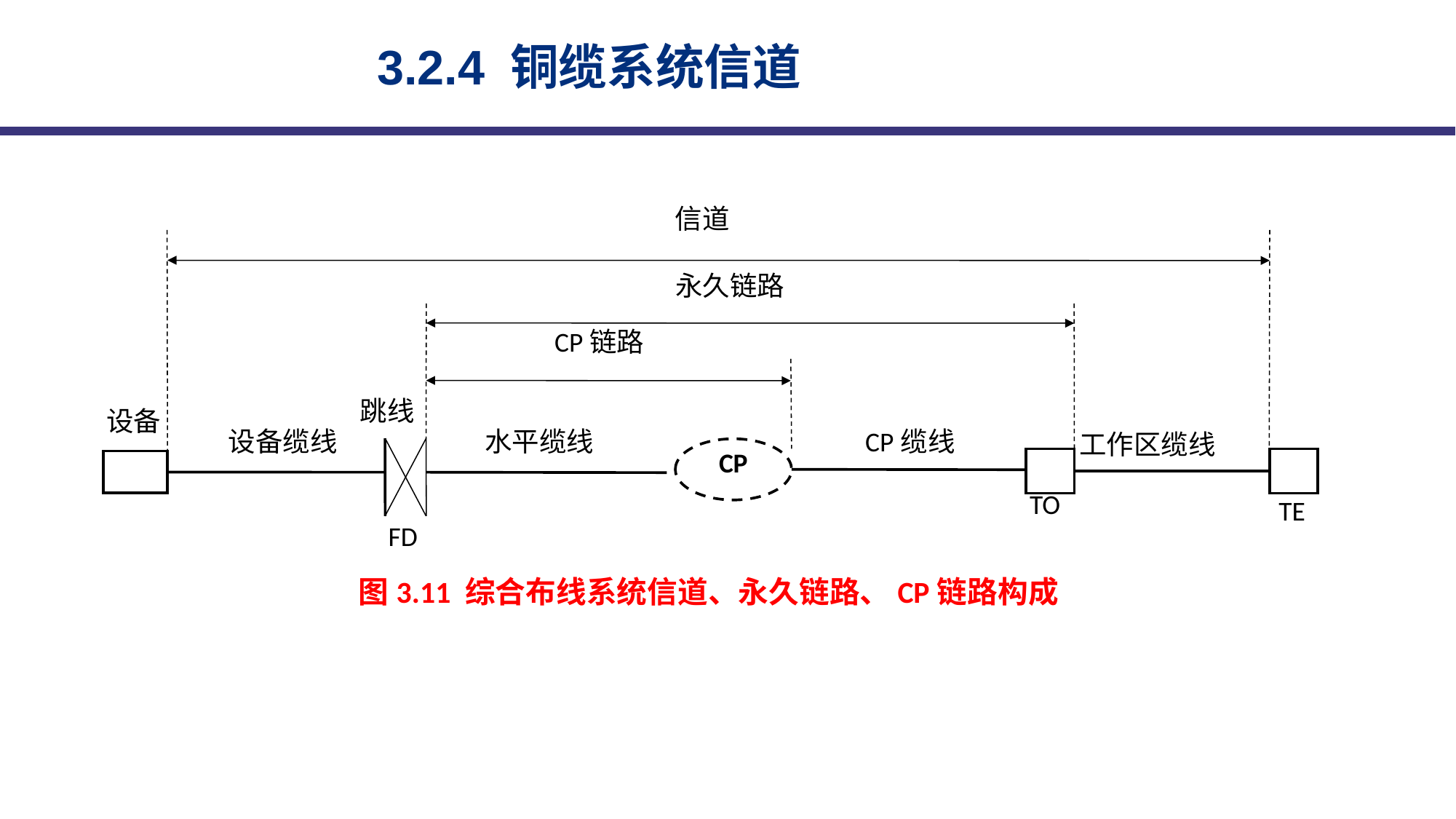

3.2.4 铜缆系统信道

信道
永久链路
CP链路
跳线
设备
设备缆线
水平缆线
CP缆线
工作区缆线
CP

TO
TE
FD
图3.11 综合布线系统信道、永久链路、CP链路构成